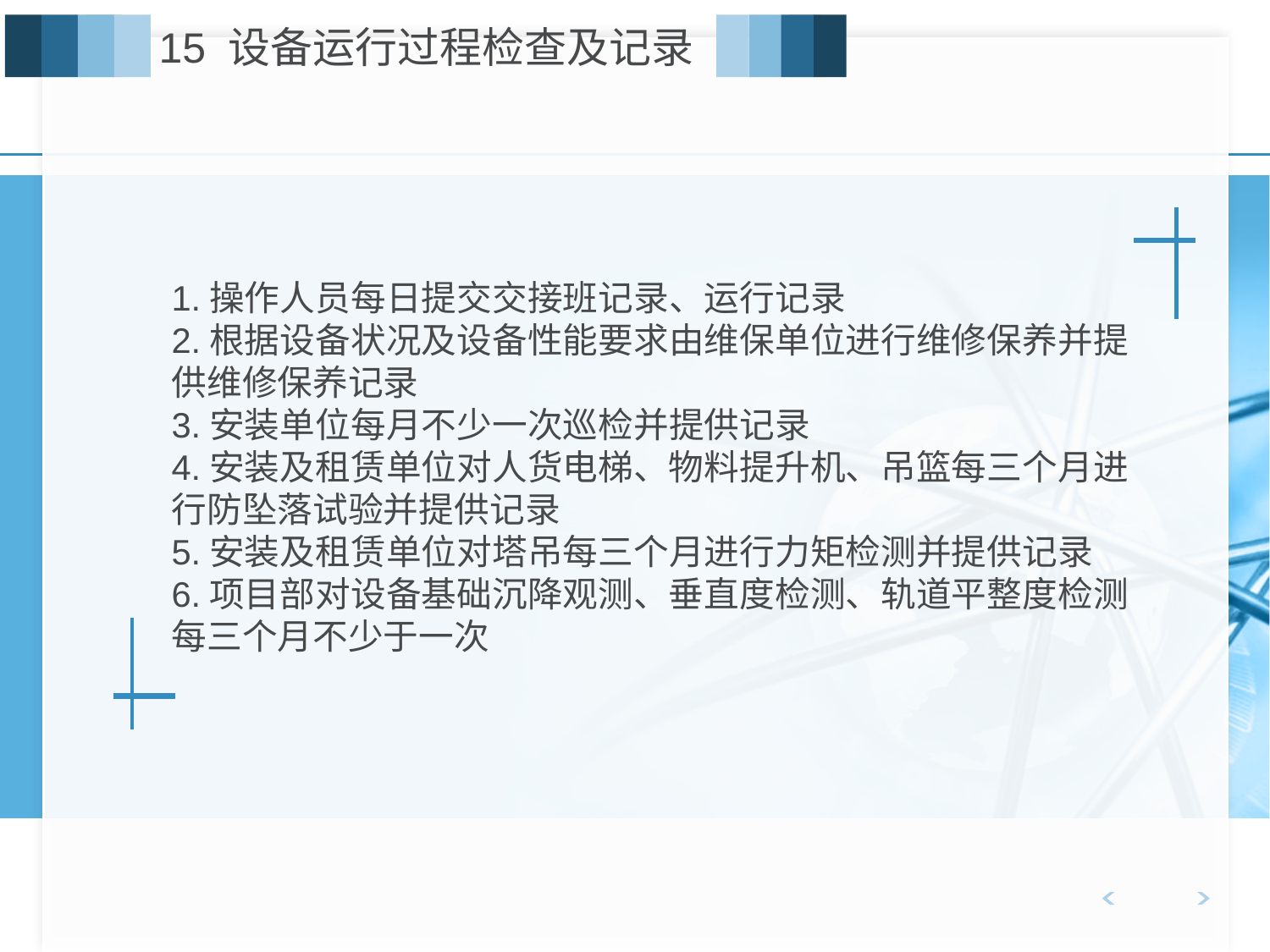

15 设备运行过程检查及记录

1.操作人员每日提交交接班记录、运行记录
2.根据设备状况及设备性能要求由维保单位进行维修保养并提供维修保养记录
3.安装单位每月不少一次巡检并提供记录
4.安装及租赁单位对人货电梯、物料提升机、吊篮每三个月进行防坠落试验并提供记录
5.安装及租赁单位对塔吊每三个月进行力矩检测并提供记录
6.项目部对设备基础沉降观测、垂直度检测、轨道平整度检测每三个月不少于一次